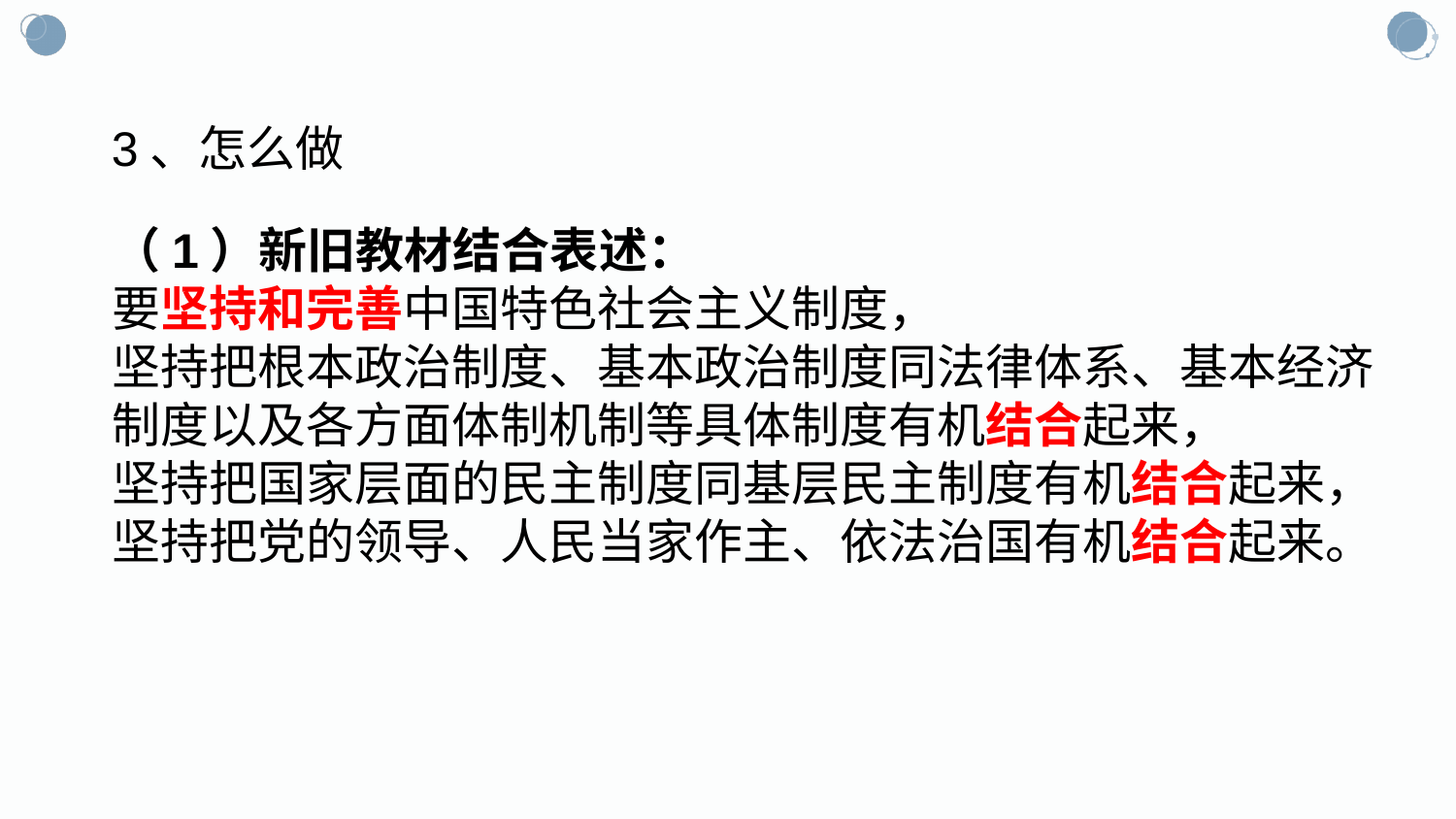

3、怎么做
（1）新旧教材结合表述：
要坚持和完善中国特色社会主义制度，
坚持把根本政治制度、基本政治制度同法律体系、基本经济制度以及各方面体制机制等具体制度有机结合起来，
坚持把国家层面的民主制度同基层民主制度有机结合起来，
坚持把党的领导、人民当家作主、依法治国有机结合起来。